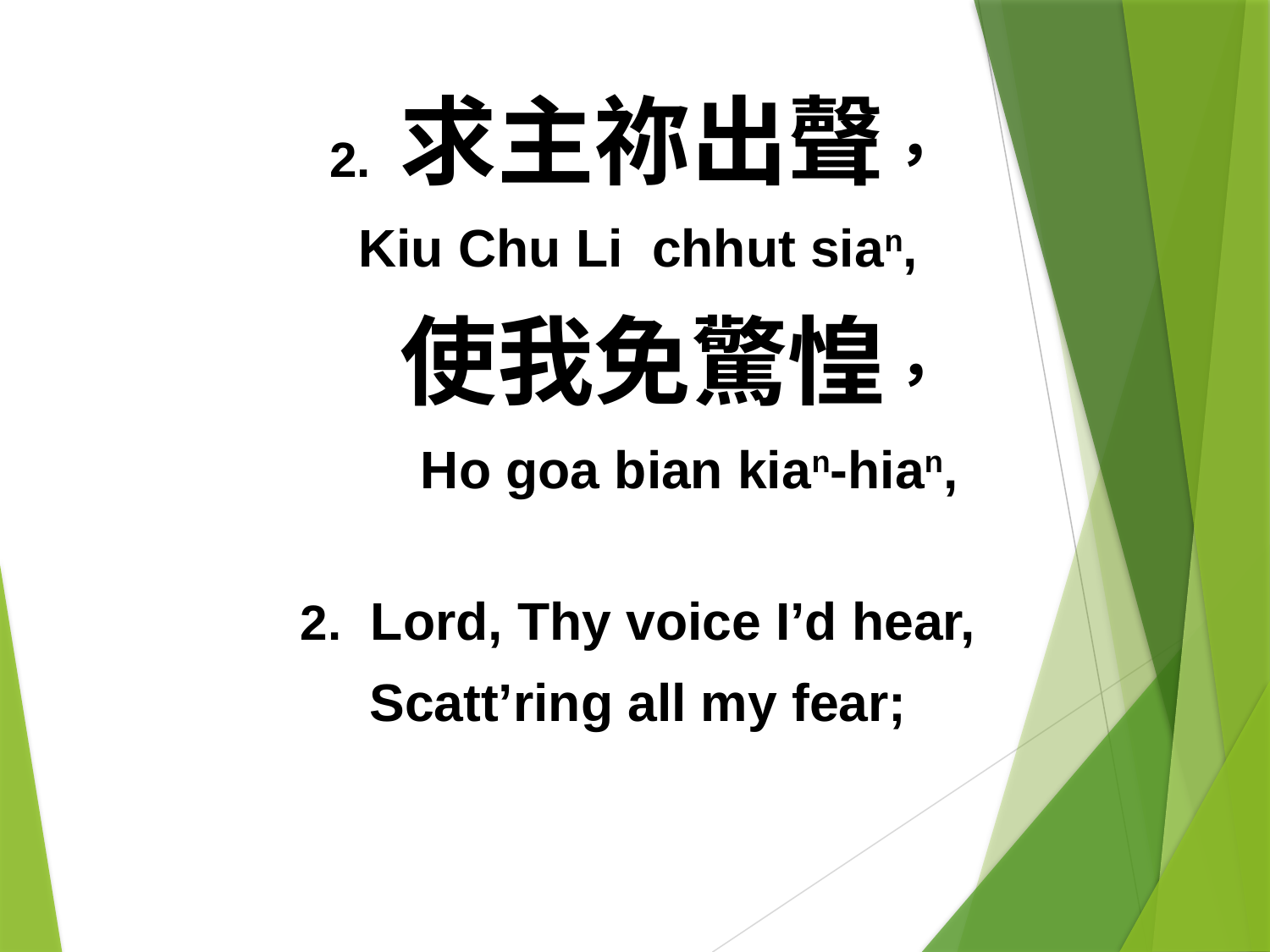

2. 求主祢出聲，
Kiu Chu Li  chhut sian,
  使我免驚惶，
       Ho goa bian kian-hian,

2.  Lord, Thy voice I’d hear,
Scatt’ring all my fear;